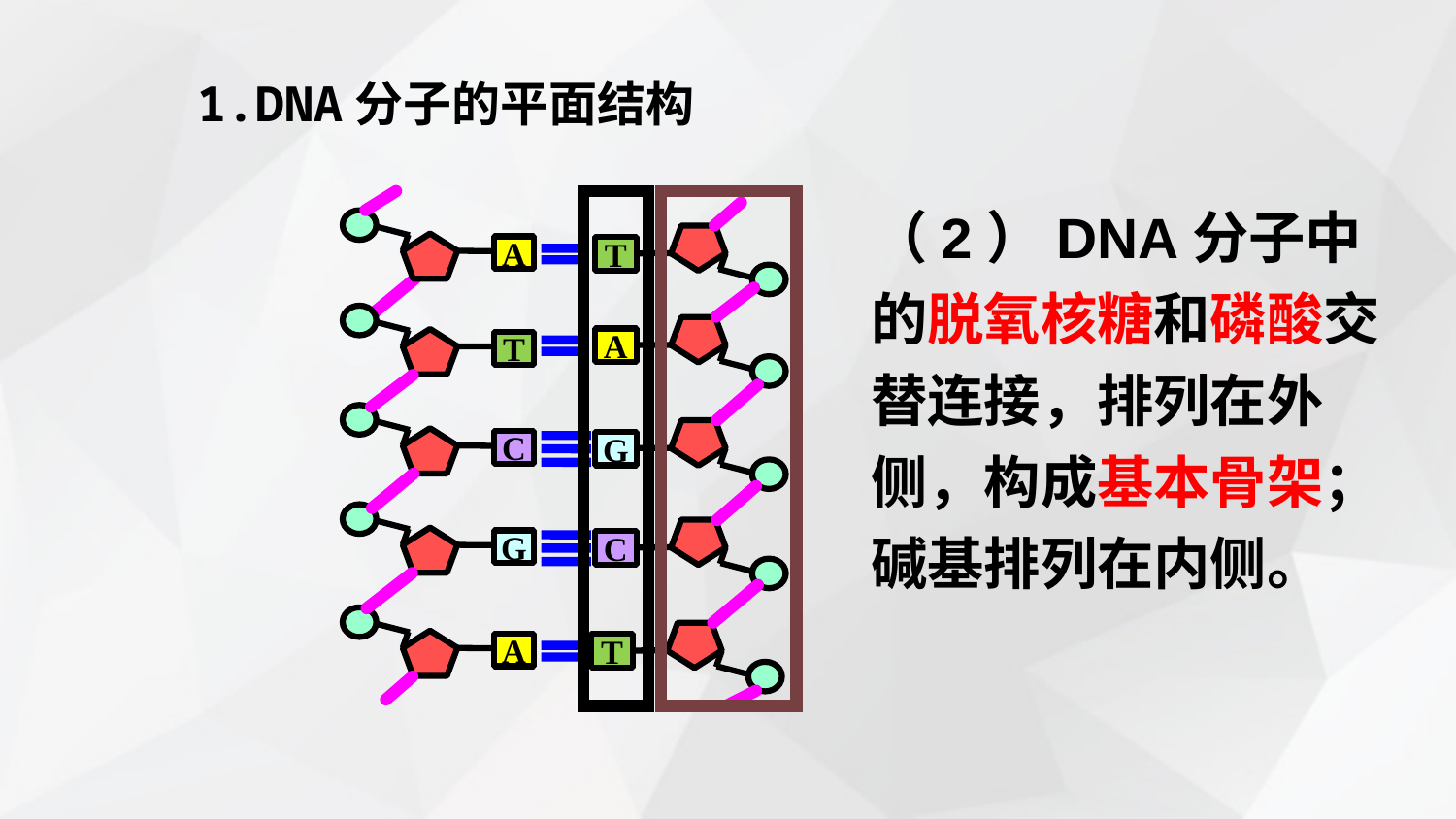

1.DNA分子的平面结构
（2）DNA分子中的脱氧核糖和磷酸交替连接，排列在外侧，构成基本骨架；碱基排列在内侧。

A

T

T

A

C

G

G

C

A

T